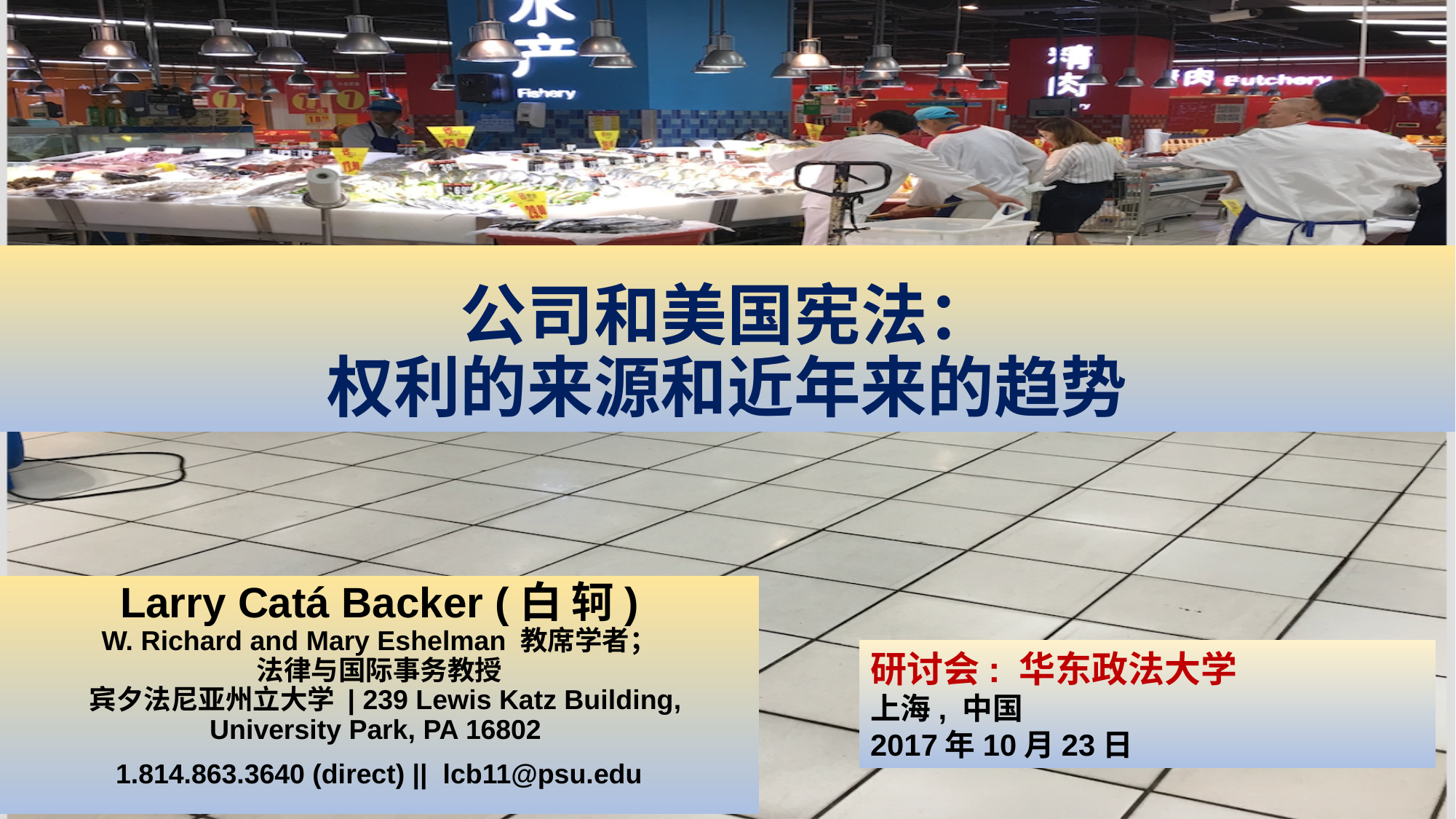

# 公司和美国宪法： 权利的来源和近年来的趋势
Larry Catá Backer (白 轲)
W. Richard and Mary Eshelman 教席学者；
法律与国际事务教授
  宾夕法尼亚州立大学 | 239 Lewis Katz Building, University Park, PA 16802
1.814.863.3640 (direct) ||  lcb11@psu.edu
研讨会: 华东政法大学
上海, 中国
2017年10月23日